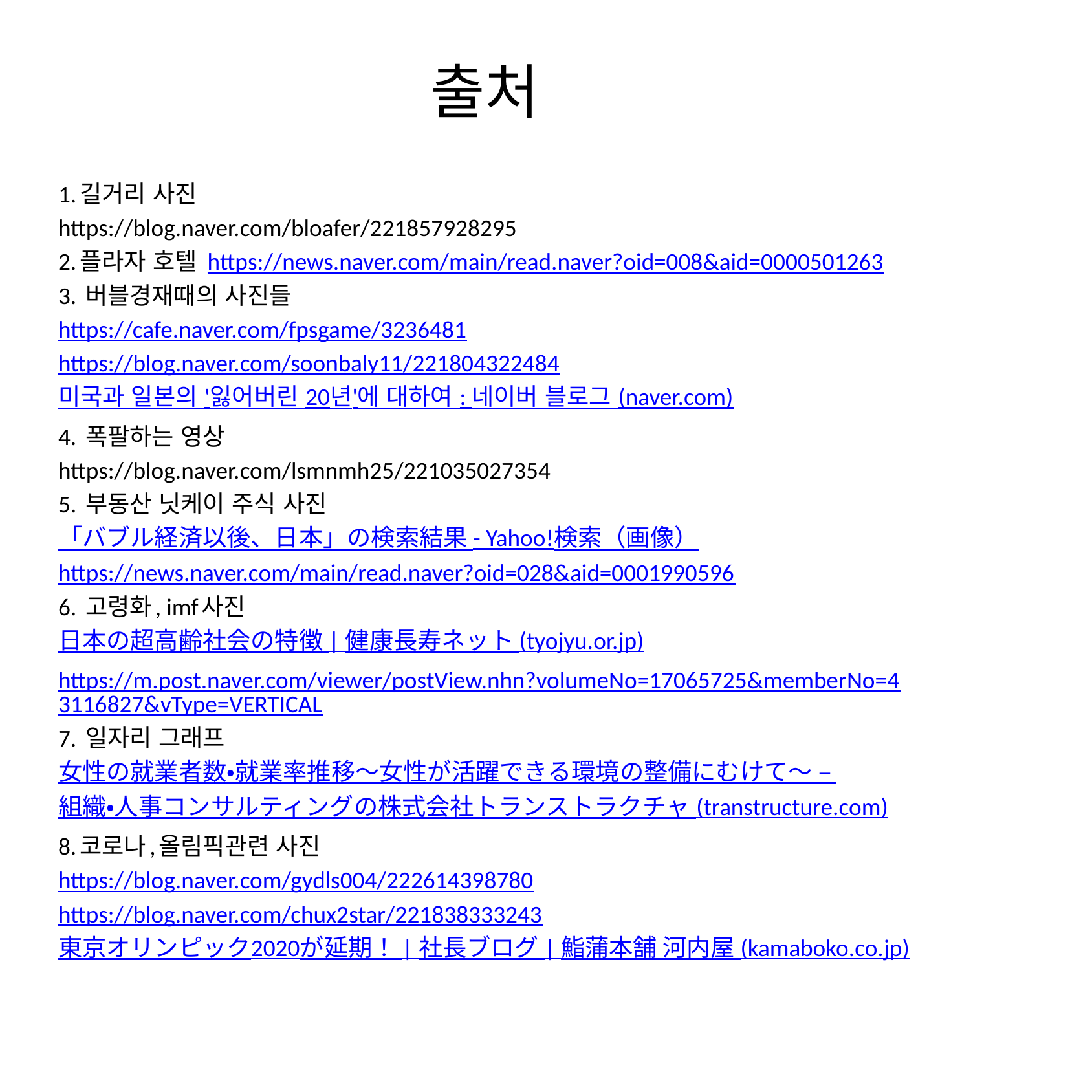

# 출처
1.길거리 사진
https://blog.naver.com/bloafer/221857928295
2.플라자 호텔 https://news.naver.com/main/read.naver?oid=008&aid=0000501263
3. 버블경재때의 사진들
https://cafe.naver.com/fpsgame/3236481
https://blog.naver.com/soonbaly11/221804322484
미국과 일본의 '잃어버린 20년'에 대하여 : 네이버 블로그 (naver.com)
4. 폭팔하는 영상
https://blog.naver.com/lsmnmh25/221035027354
5. 부동산 닛케이 주식 사진
「バブル経済以後、日本」の検索結果 - Yahoo!検索（画像）https://news.naver.com/main/read.naver?oid=028&aid=0001990596
6. 고령화, imf사진
日本の超高齢社会の特徴 | 健康長寿ネット (tyojyu.or.jp)
https://m.post.naver.com/viewer/postView.nhn?volumeNo=17065725&memberNo=43116827&vType=VERTICAL
7. 일자리 그래프
女性の就業者数・就業率推移～女性が活躍できる環境の整備にむけて～ – 組織・人事コンサルティングの株式会社トランストラクチャ (transtructure.com)
8.코로나,올림픽관련 사진
https://blog.naver.com/gydls004/222614398780
https://blog.naver.com/chux2star/221838333243
東京オリンピック2020が延期！ | 社長ブログ | 鮨蒲本舗 河内屋 (kamaboko.co.jp)